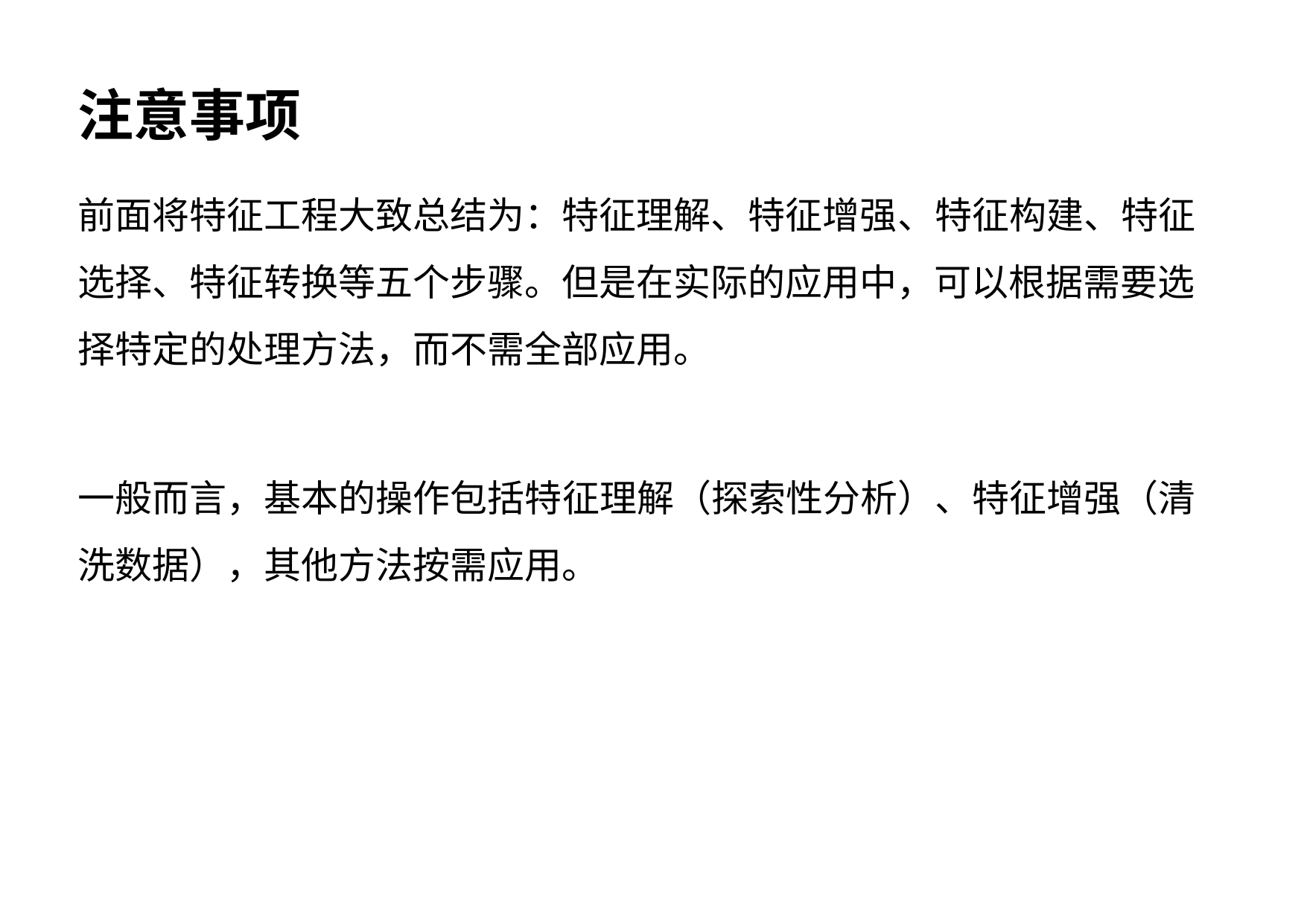

# 注意事项
前面将特征工程大致总结为：特征理解、特征增强、特征构建、特征选择、特征转换等五个步骤。但是在实际的应用中，可以根据需要选择特定的处理方法，而不需全部应用。

一般而言，基本的操作包括特征理解（探索性分析）、特征增强（清洗数据），其他方法按需应用。